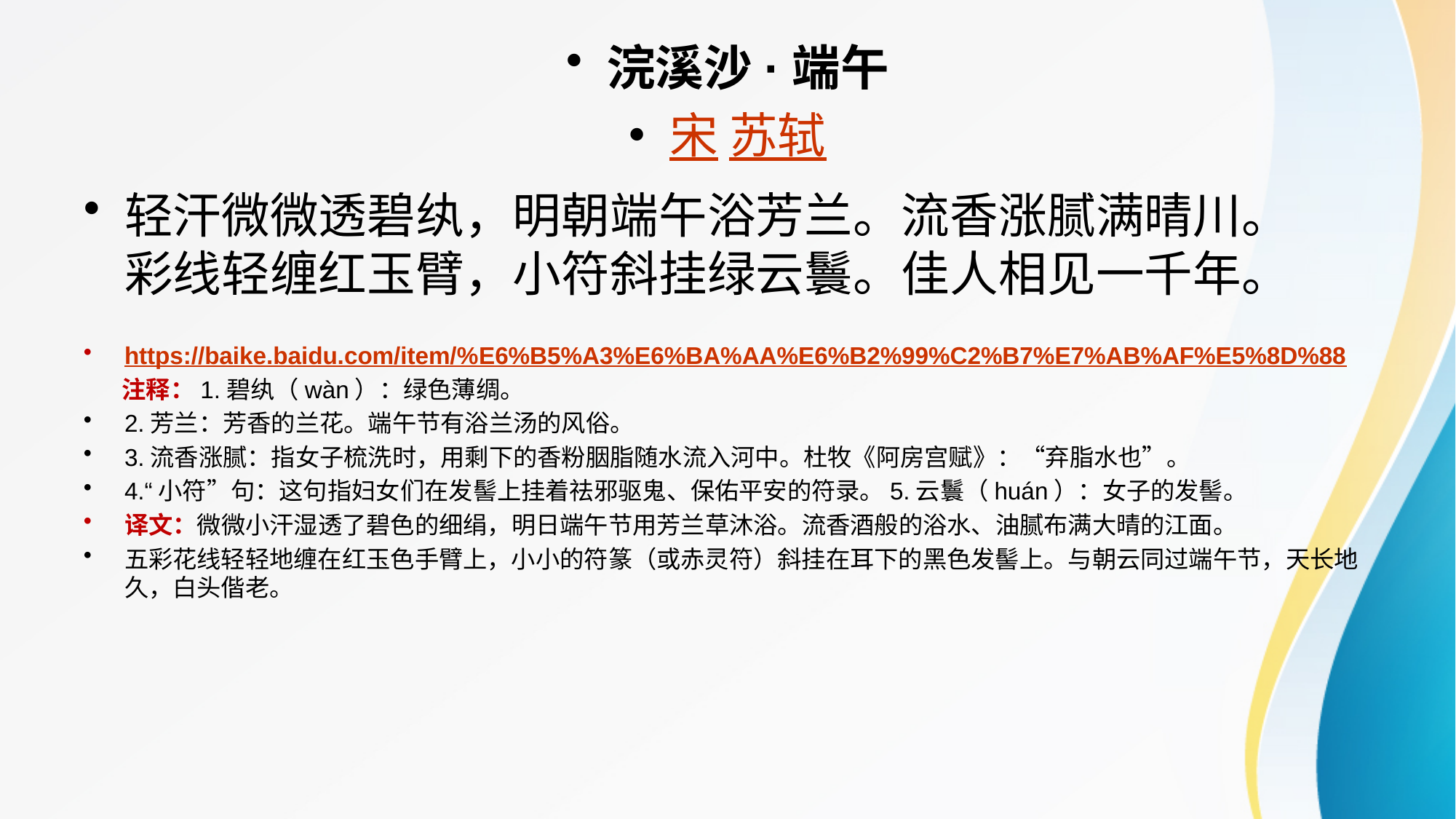

浣溪沙·端午
宋 苏轼
轻汗微微透碧纨，明朝端午浴芳兰。流香涨腻满晴川。
彩线轻缠红玉臂，小符斜挂绿云鬟。佳人相见一千年。

https://baike.baidu.com/item/%E6%B5%A3%E6%BA%AA%E6%B2%99%C2%B7%E7%AB%AF%E5%8D%88
      注释：1.碧纨（wàn）：绿色薄绸。
2.芳兰：芳香的兰花。端午节有浴兰汤的风俗。
3.流香涨腻：指女子梳洗时，用剩下的香粉胭脂随水流入河中。杜牧《阿房宫赋》：“弃脂水也”。
4.“小符”句：这句指妇女们在发髻上挂着祛邪驱鬼、保佑平安的符录。5.云鬟（huán）：女子的发髻。
译文：微微小汗湿透了碧色的细绢，明日端午节用芳兰草沐浴。流香酒般的浴水、油腻布满大晴的江面。
五彩花线轻轻地缠在红玉色手臂上，小小的符篆（或赤灵符）斜挂在耳下的黑色发髻上。与朝云同过端午节，天长地久，白头偕老。